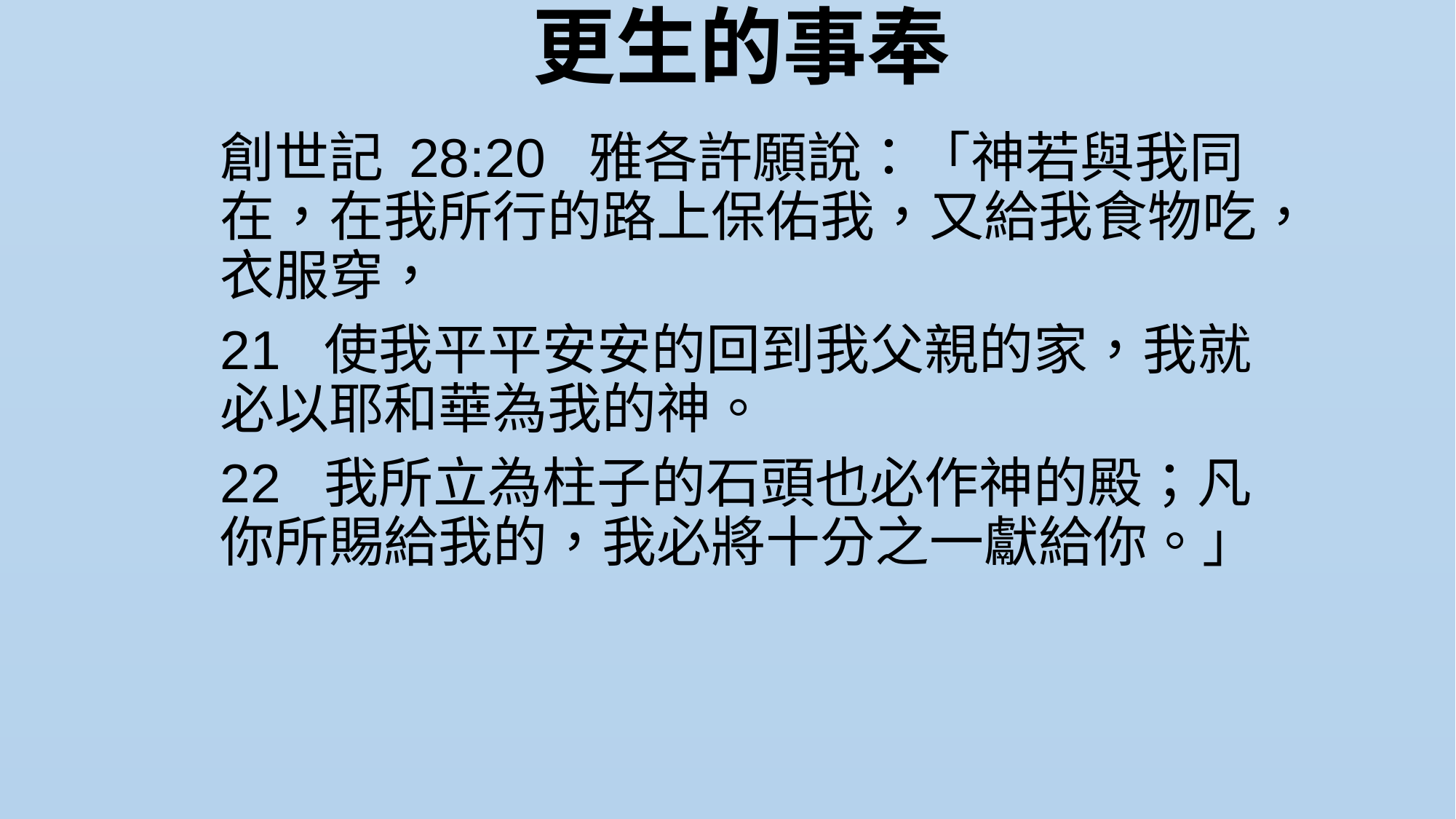

# 更生的事奉
創世記 28:20  雅各許願說：「神若與我同在，在我所行的路上保佑我，又給我食物吃，衣服穿，
21  使我平平安安的回到我父親的家，我就必以耶和華為我的神。
22  我所立為柱子的石頭也必作神的殿；凡你所賜給我的，我必將十分之一獻給你。」